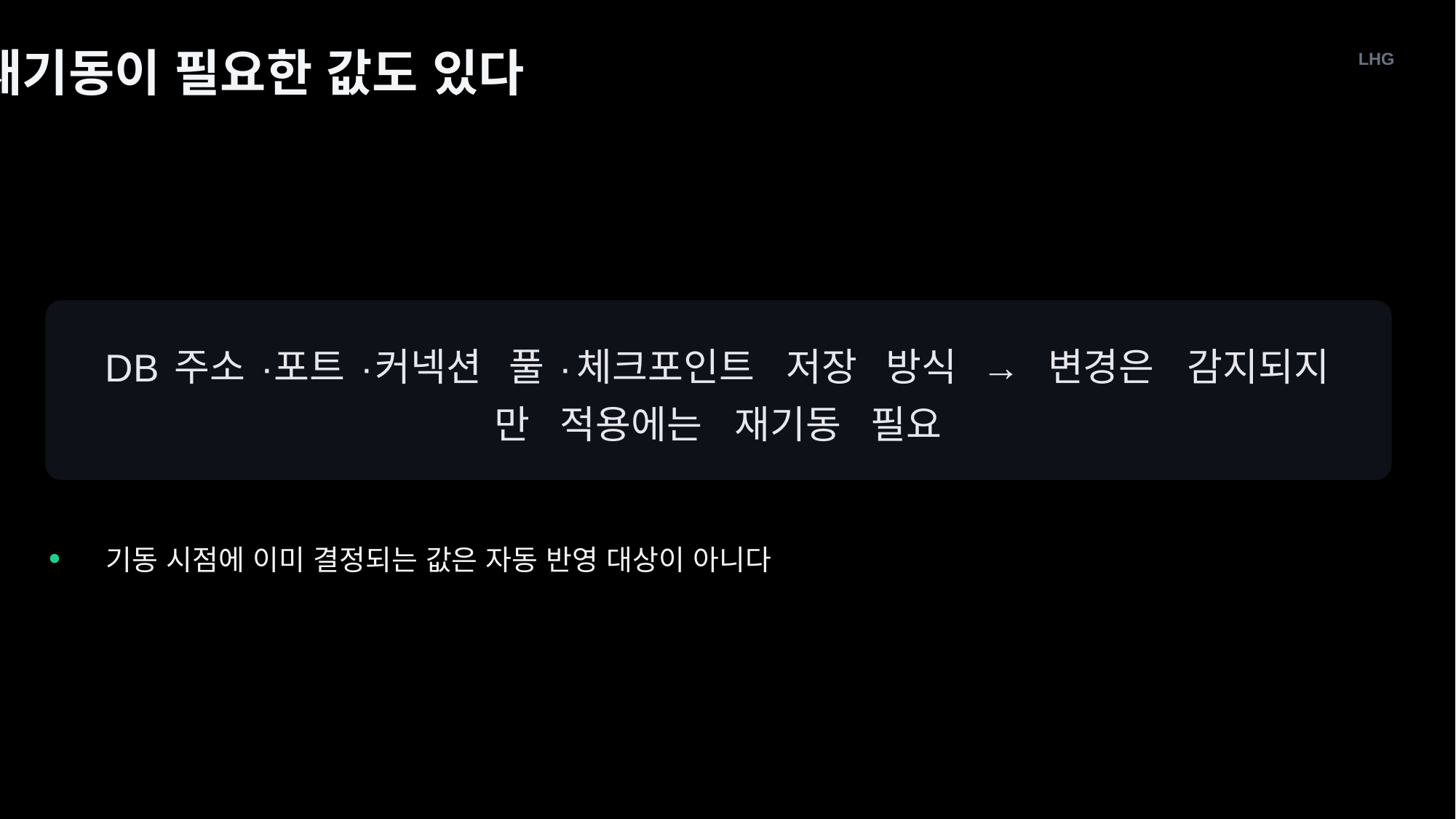

재기동이 필요한 값도 있다
LHG

주소
포트
커넥션
풀
체크포인트
저장
방식
→
변경은
감지되지
DB
·
·

·

만
적용에는
재기동
필요

기동 시점에 이미 결정되는 값은 자동 반영 대상이 아니다